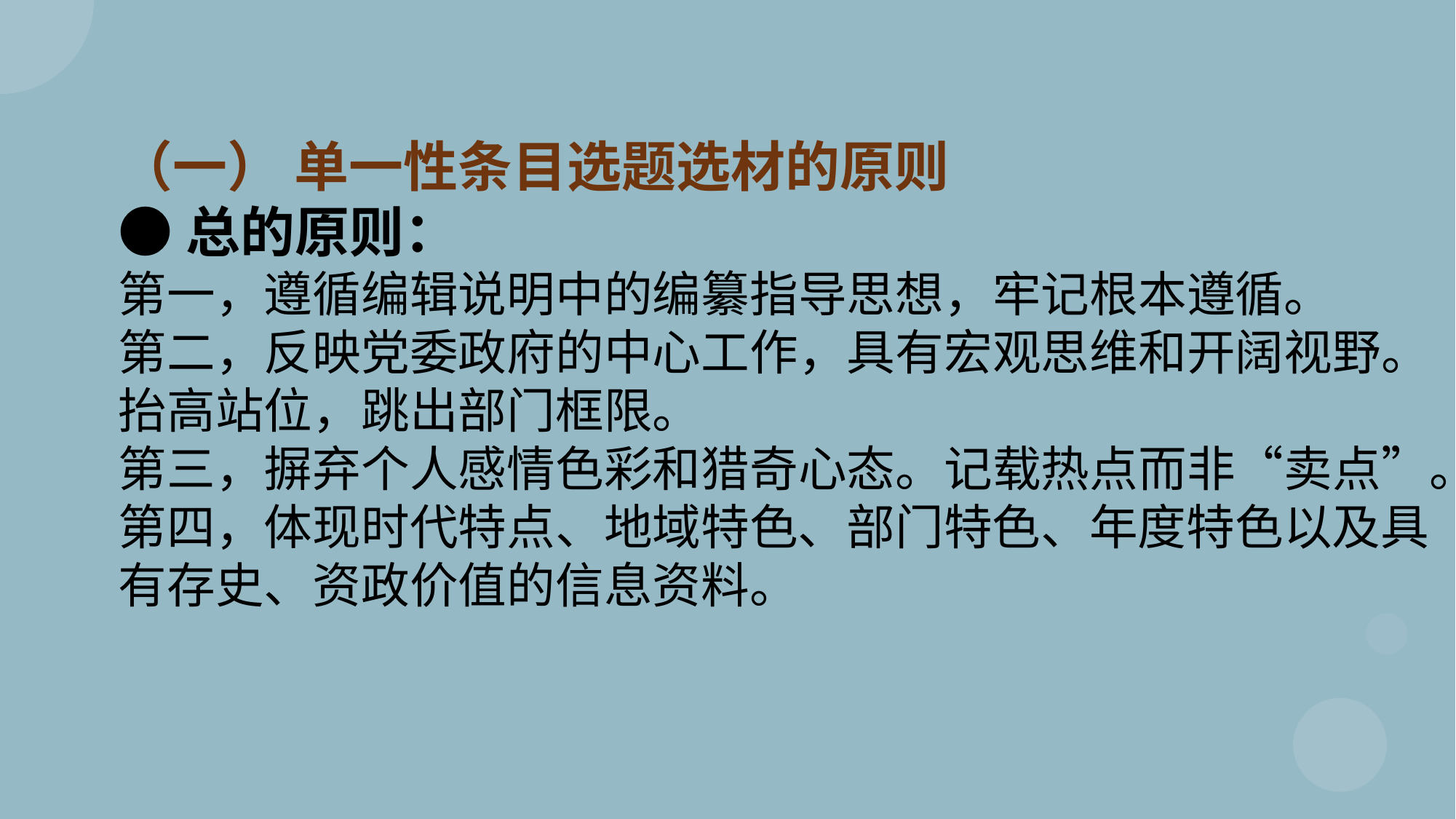

（一） 单一性条目选题选材的原则
●总的原则：
第一，遵循编辑说明中的编纂指导思想，牢记根本遵循。
第二，反映党委政府的中心工作，具有宏观思维和开阔视野。
抬高站位，跳出部门框限。
第三，摒弃个人感情色彩和猎奇心态。记载热点而非“卖点”。第四，体现时代特点、地域特色、部门特色、年度特色以及具有存史、资政价值的信息资料。